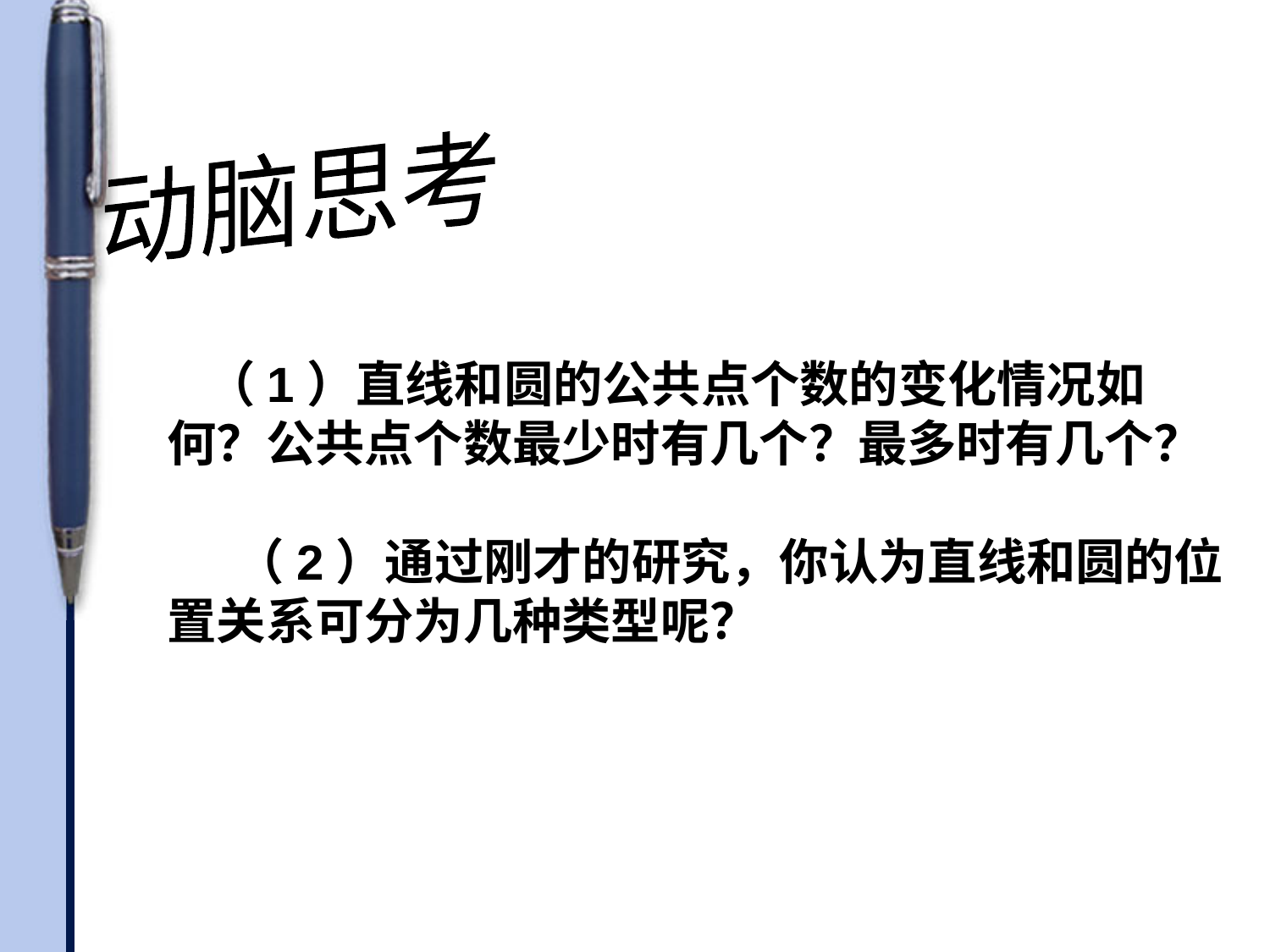

动脑思考

   （1）直线和圆的公共点个数的变化情况如何？公共点个数最少时有几个？最多时有几个？

     （2）通过刚才的研究，你认为直线和圆的位置关系可分为几种类型呢？